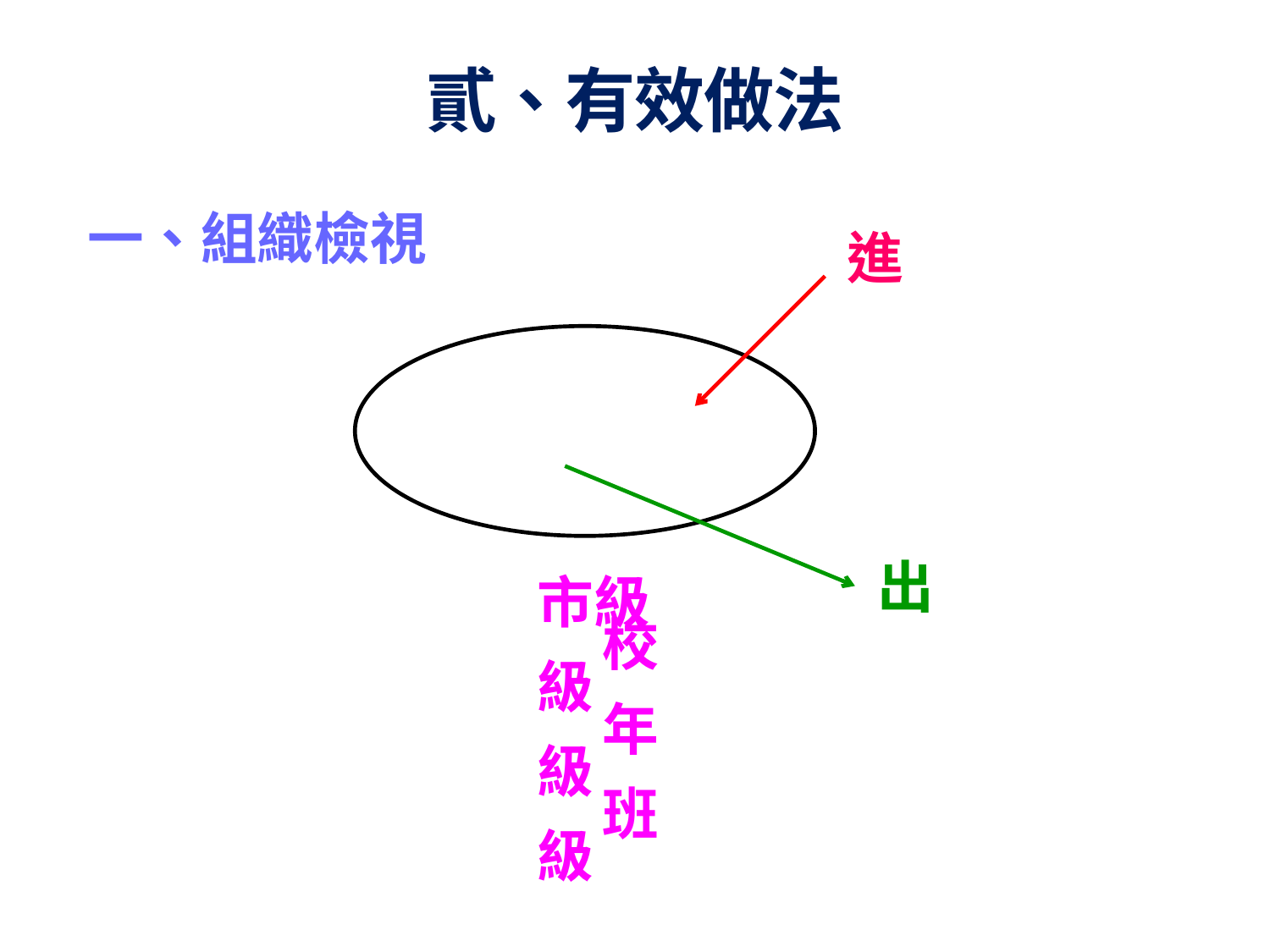

# 貳、有效做法
一、組織檢視

進

出
市級
    校級
    年級
    班級